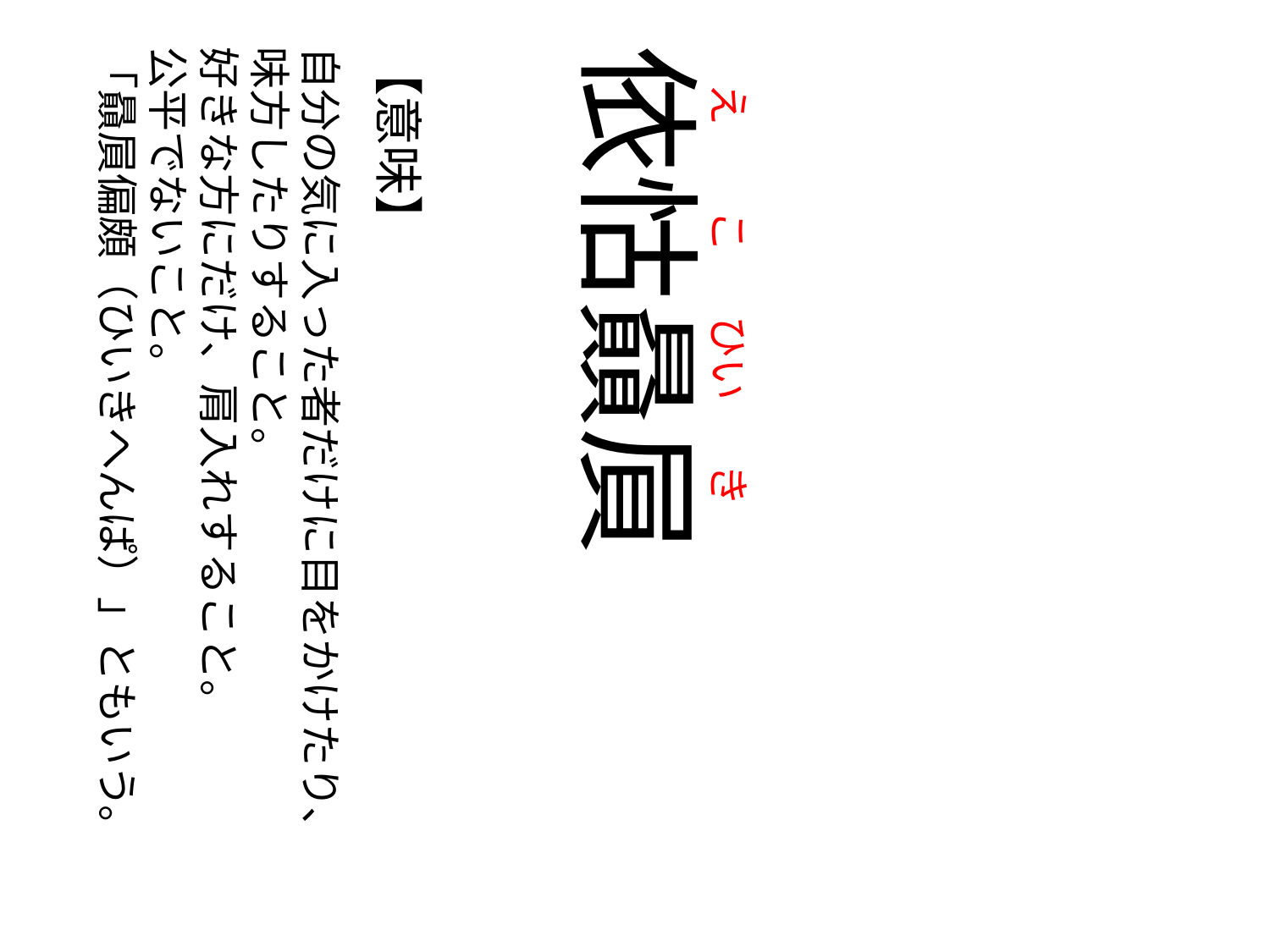

え
の
こ
の
ひい
の
き
自分の気に入った者だけに目をかけたり、
味方したりすること。
好きな方にだけ、肩入れすること。
公平でないこと。
「贔屓偏頗（ひいきへんぱ）」ともいう。
【意味】
依怙贔屓